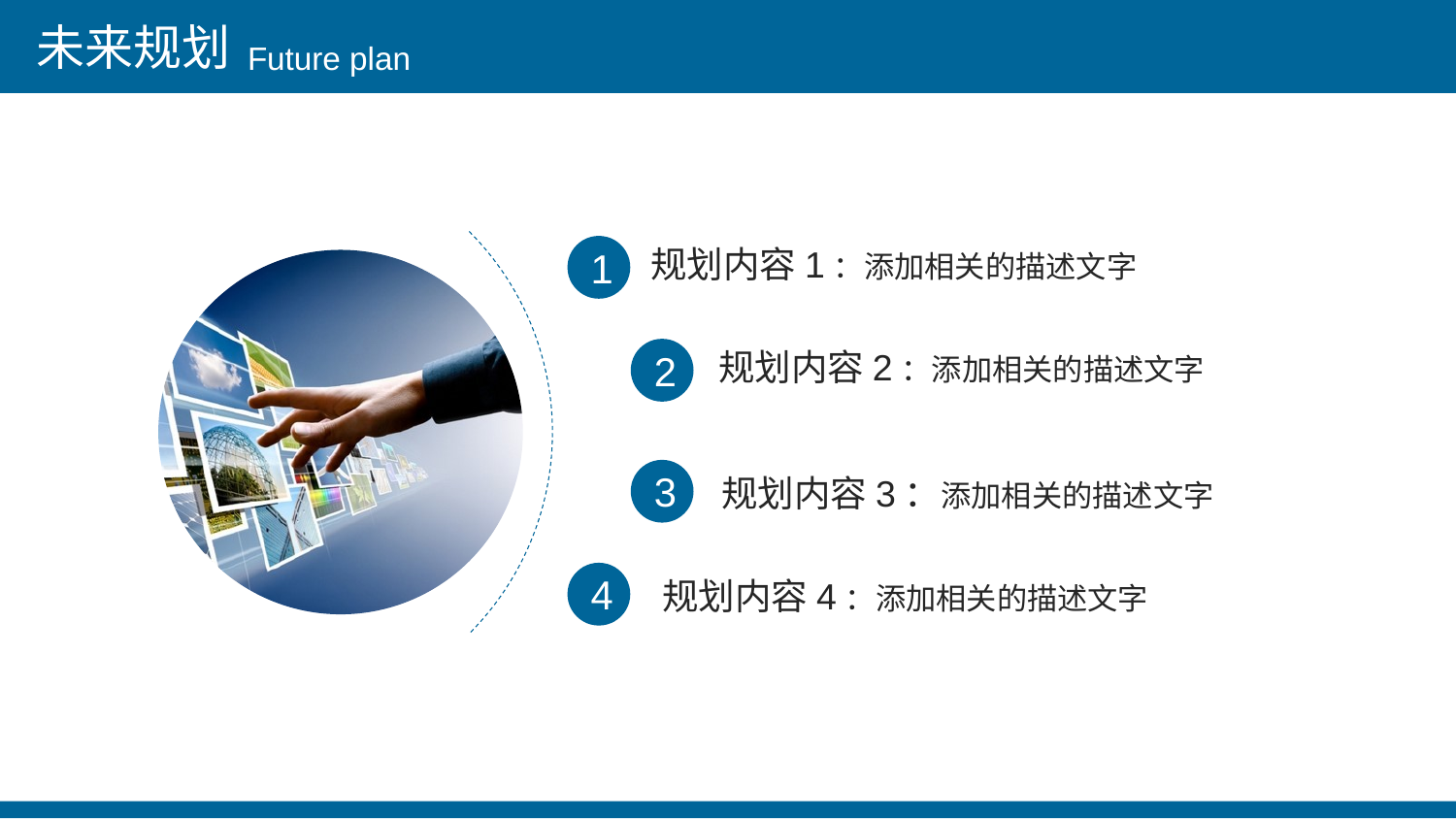

未来规划
Future plan

规划内容1：添加相关的描述文字
1

规划内容2：添加相关的描述文字
2
3
规划内容3：添加相关的描述文字
4
规划内容4：添加相关的描述文字